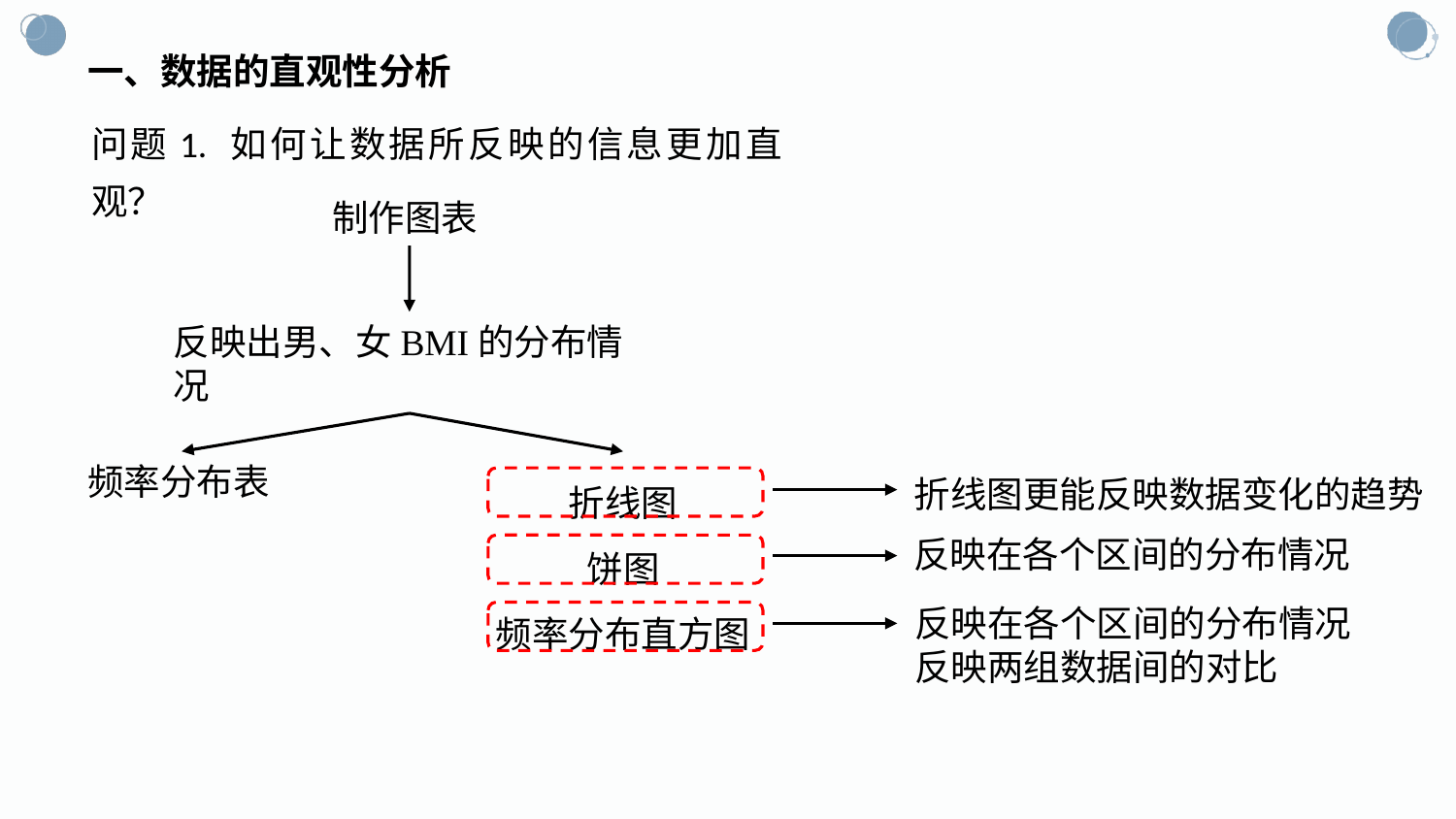

一、数据的直观性分析
问题1. 如何让数据所反映的信息更加直观？
制作图表
反映出男、女BMI的分布情况
折线图
饼图
频率分布直方图
折线图更能反映数据变化的趋势
频率分布表

反映在各个区间的分布情况

反映在各个区间的分布情况
反映两组数据间的对比